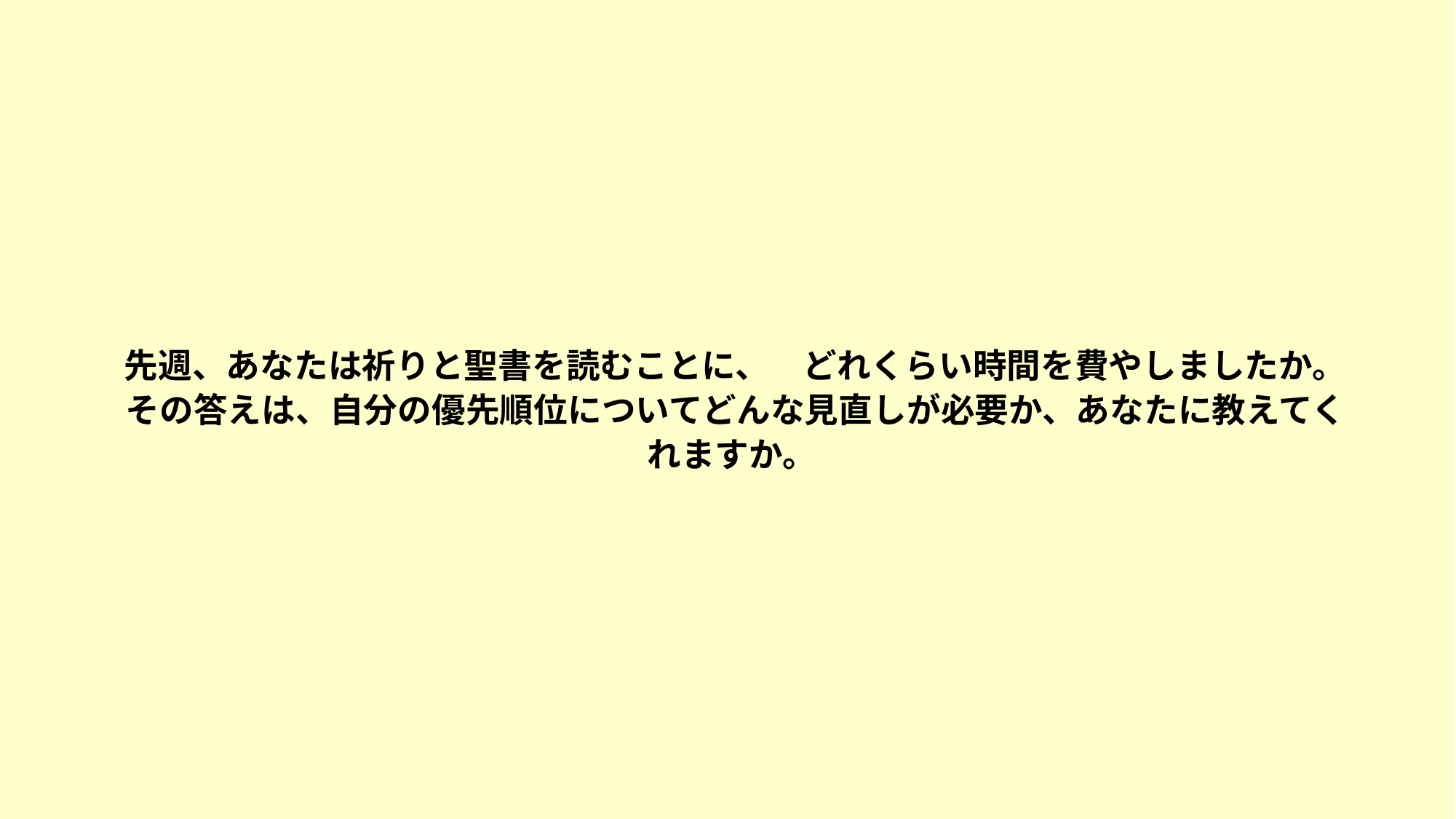

# 先週、あなたは祈りと聖書を読むことに、　どれくらい時間を費やしましたか。 その答えは、自分の優先順位についてどんな見直しが必要か、あなたに教えてくれますか。